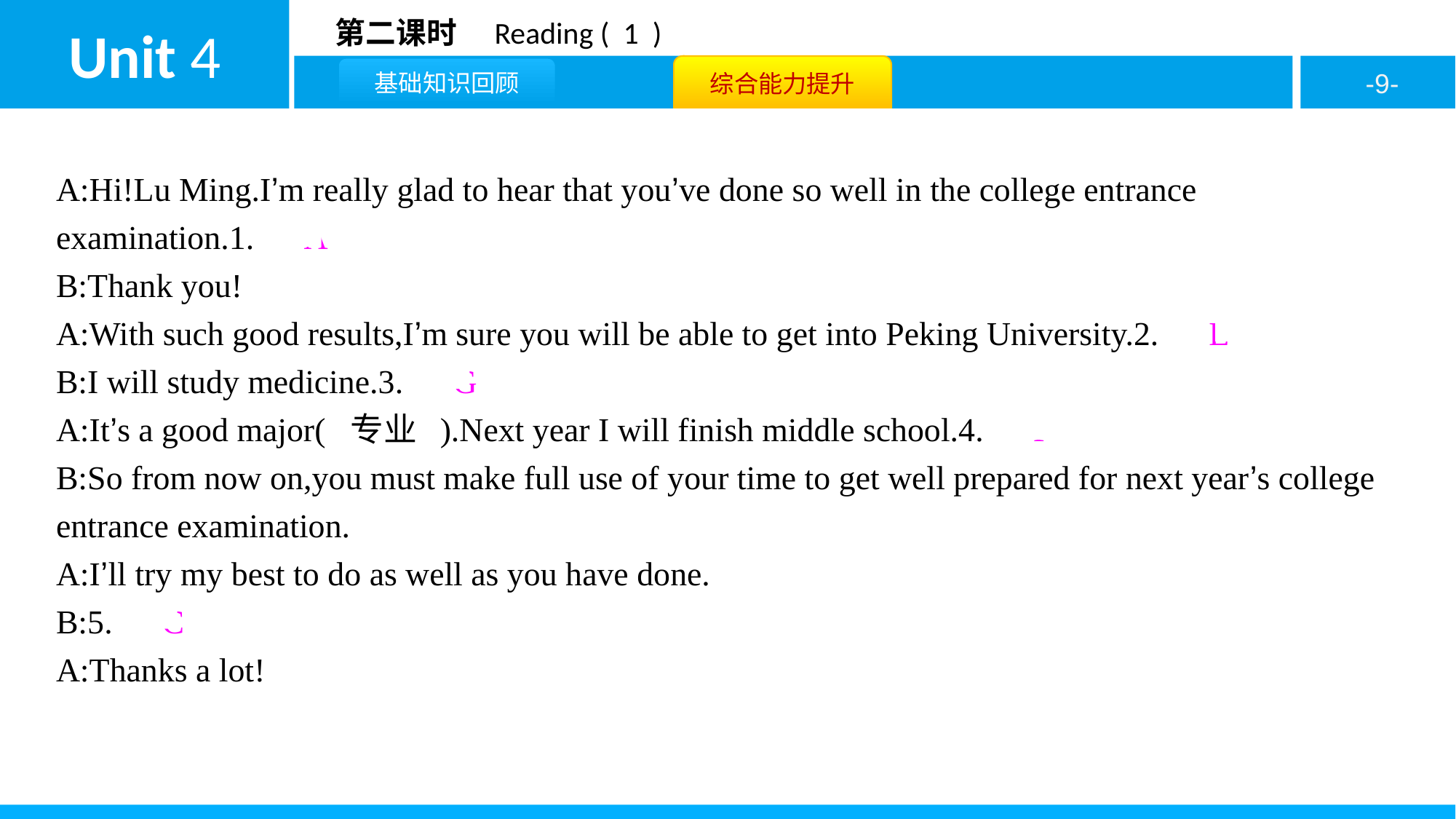

A:Hi!Lu Ming.I’m really glad to hear that you’ve done so well in the college entrance examination.1.　A
B:Thank you!
A:With such good results,I’m sure you will be able to get into Peking University.2.　E
B:I will study medicine.3.　G
A:It’s a good major(  专业  ).Next year I will finish middle school.4.　F
B:So from now on,you must make full use of your time to get well prepared for next year’s college entrance examination.
A:I’ll try my best to do as well as you have done.
B:5.　C
A:Thanks a lot!